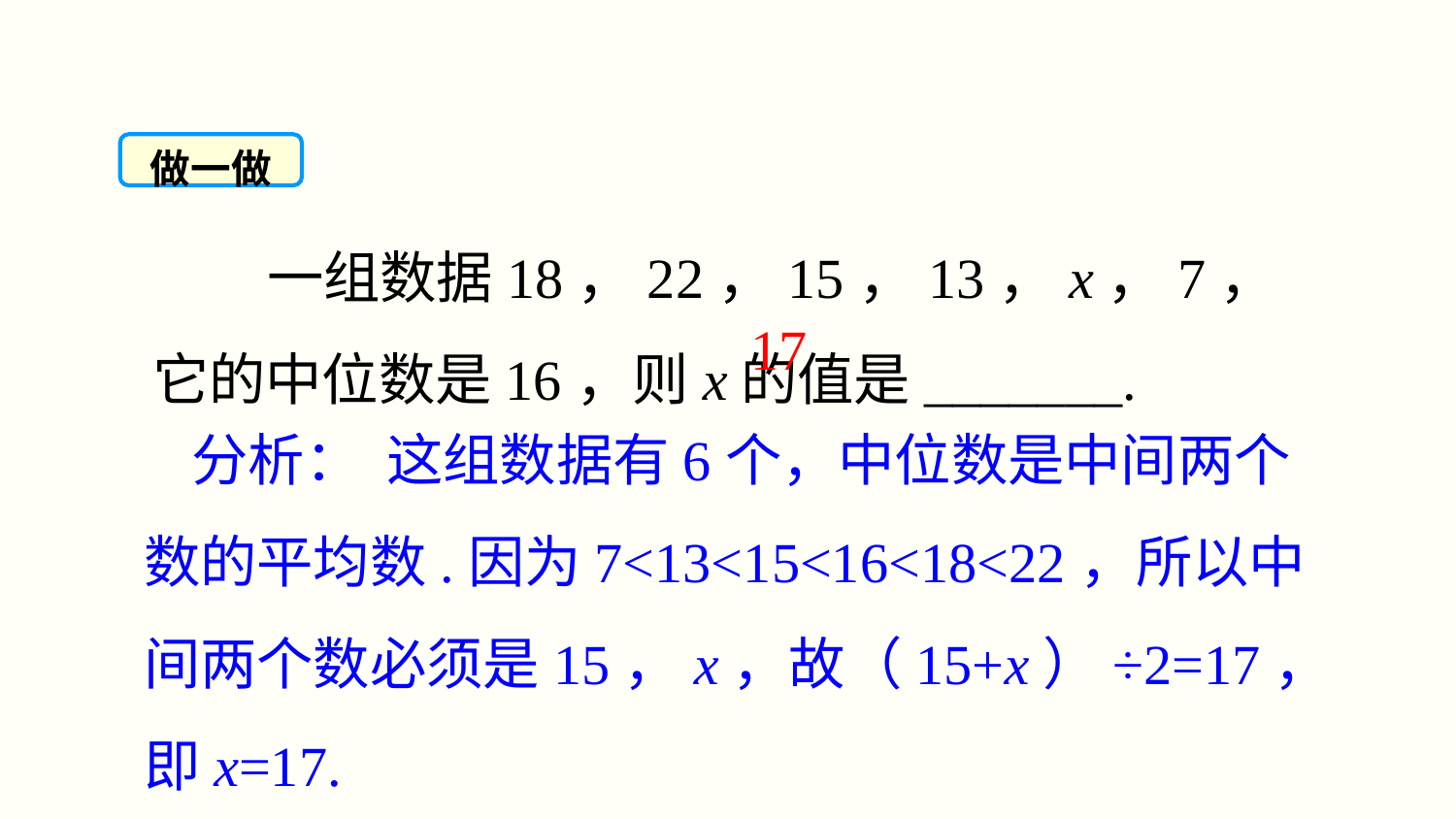

做一做
        一组数据18，22，15，13，x，7，它的中位数是16，则x的值是_______.
 17
分析：  这组数据有6个，中位数是中间两个数的平均数.因为7<13<15<16<18<22，所以中间两个数必须是15，x，故（15+x）÷2=17，即x=17.